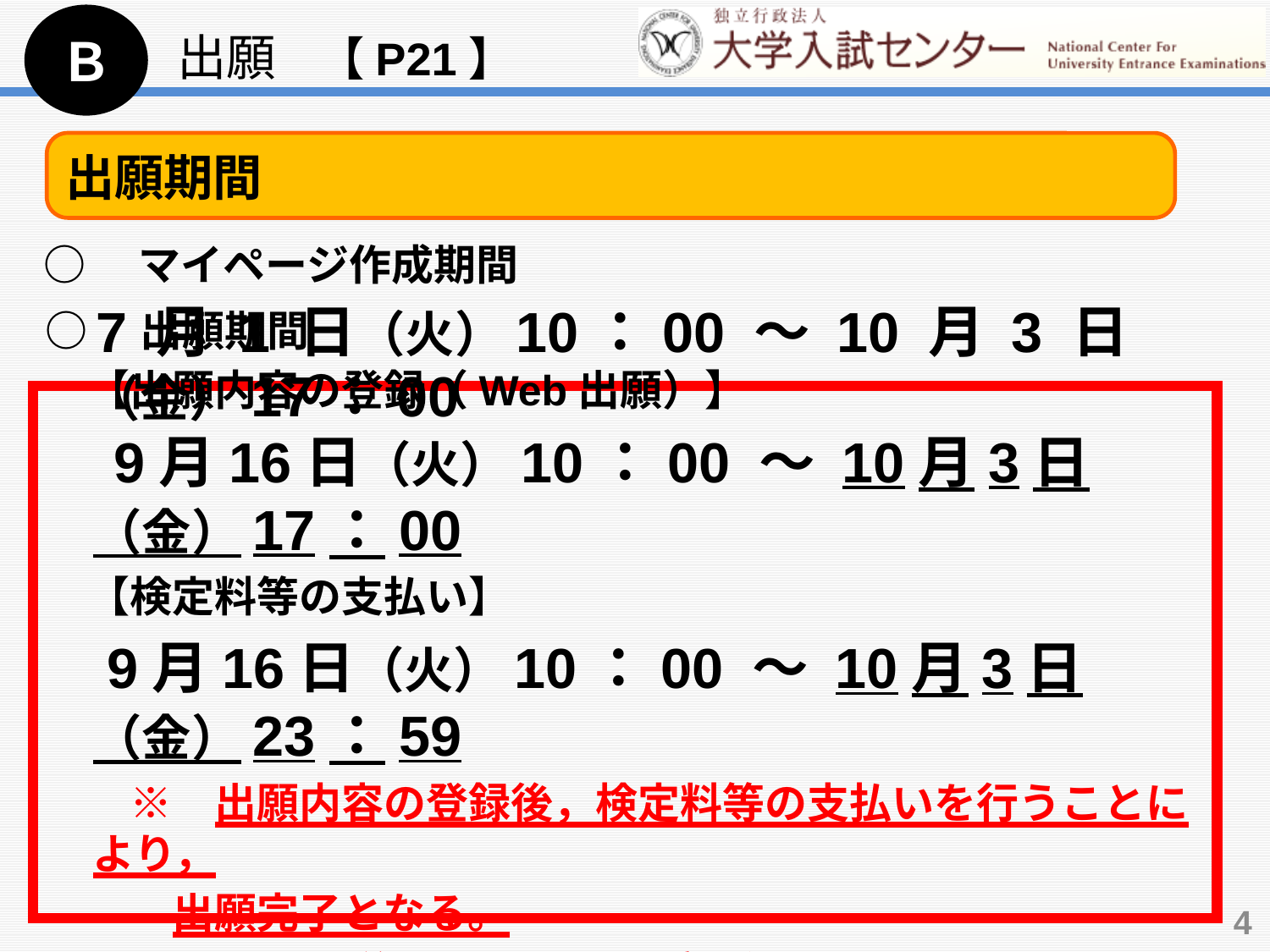

Ｂ
出願　【P21】
出願期間
○　マイページ作成期間
　7 月 1 日（火）10：00 ～ 10 月 3 日（金）17：00
○　出願期間
　【出願内容の登録（Web出願）】
　 9月16日（火）10：00 ～ 10月3日（金）17：00
　【検定料等の支払い】
　 9月16日（火）10：00 ～ 10月3日（金）23：59
　　※　出願内容の登録後，検定料等の支払いを行うことにより，
　　　出願完了となる。
     ※　出願期間後の出願は一切受け付けない。
4